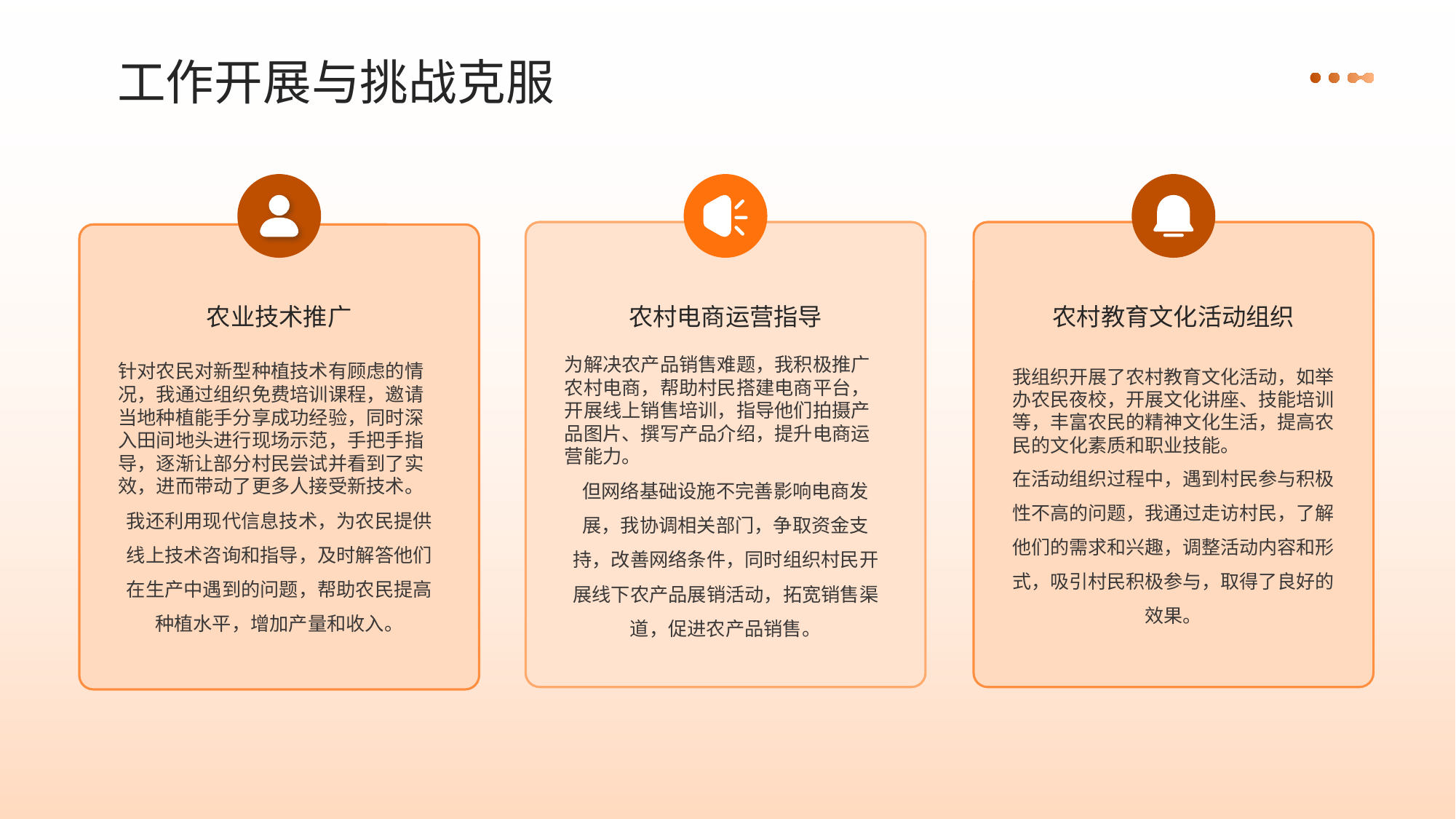

工作开展与挑战克服

农业技术推广
农村电商运营指导
农村教育文化活动组织
为解决农产品销售难题，我积极推广农村电商，帮助村民搭建电商平台，开展线上销售培训，指导他们拍摄产品图片、撰写产品介绍，提升电商运营能力。
但网络基础设施不完善影响电商发展，我协调相关部门，争取资金支持，改善网络条件，同时组织村民开展线下农产品展销活动，拓宽销售渠道，促进农产品销售。
针对农民对新型种植技术有顾虑的情况，我通过组织免费培训课程，邀请当地种植能手分享成功经验，同时深入田间地头进行现场示范，手把手指导，逐渐让部分村民尝试并看到了实效，进而带动了更多人接受新技术。
我还利用现代信息技术，为农民提供线上技术咨询和指导，及时解答他们在生产中遇到的问题，帮助农民提高种植水平，增加产量和收入。
我组织开展了农村教育文化活动，如举办农民夜校，开展文化讲座、技能培训等，丰富农民的精神文化生活，提高农民的文化素质和职业技能。
在活动组织过程中，遇到村民参与积极性不高的问题，我通过走访村民，了解他们的需求和兴趣，调整活动内容和形式，吸引村民积极参与，取得了良好的效果。